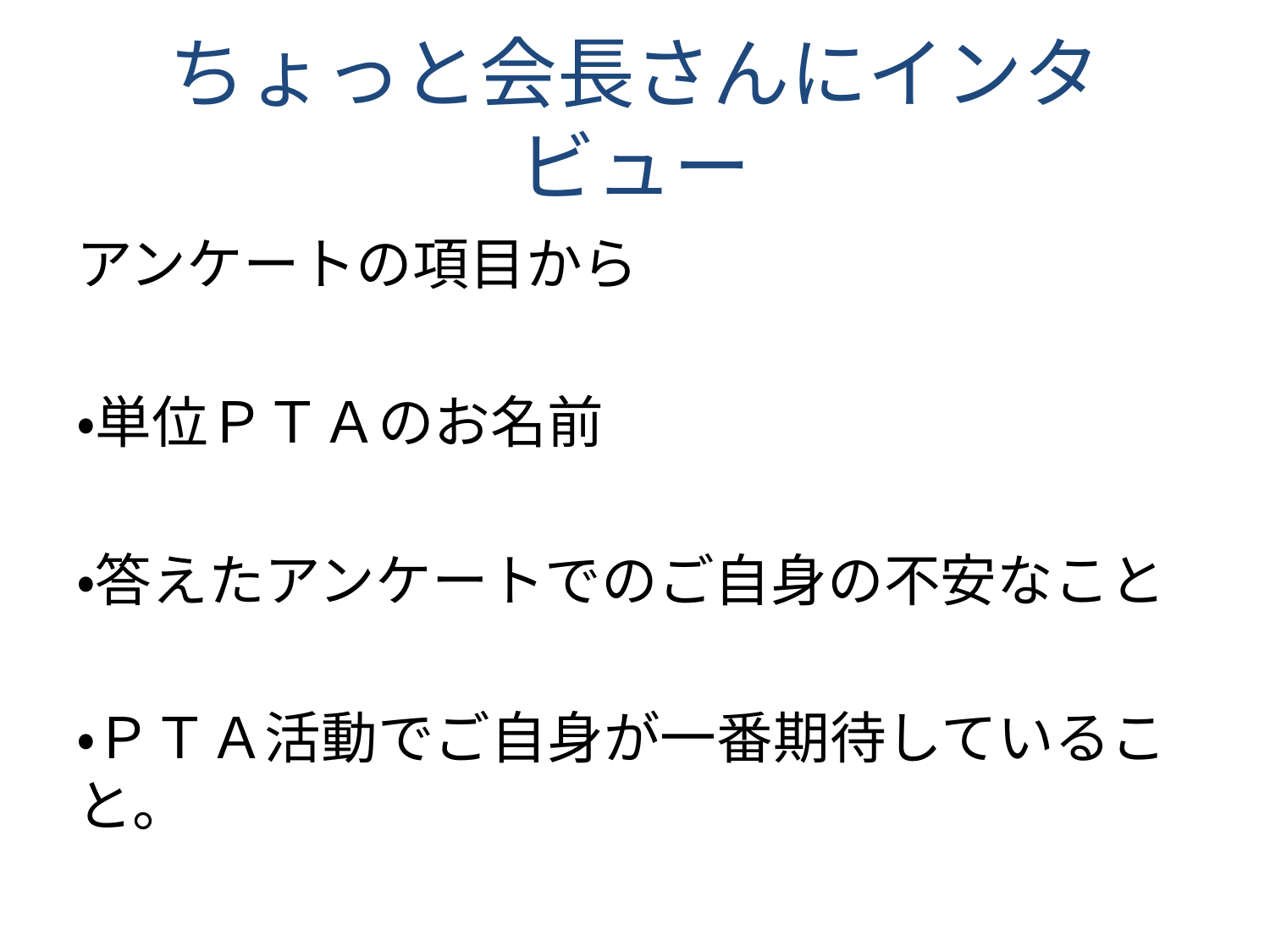

# ちょっと会長さんにインタビュー
アンケートの項目から

・単位ＰＴＡのお名前

・答えたアンケートでのご自身の不安なこと

・ＰＴＡ活動でご自身が一番期待していること。